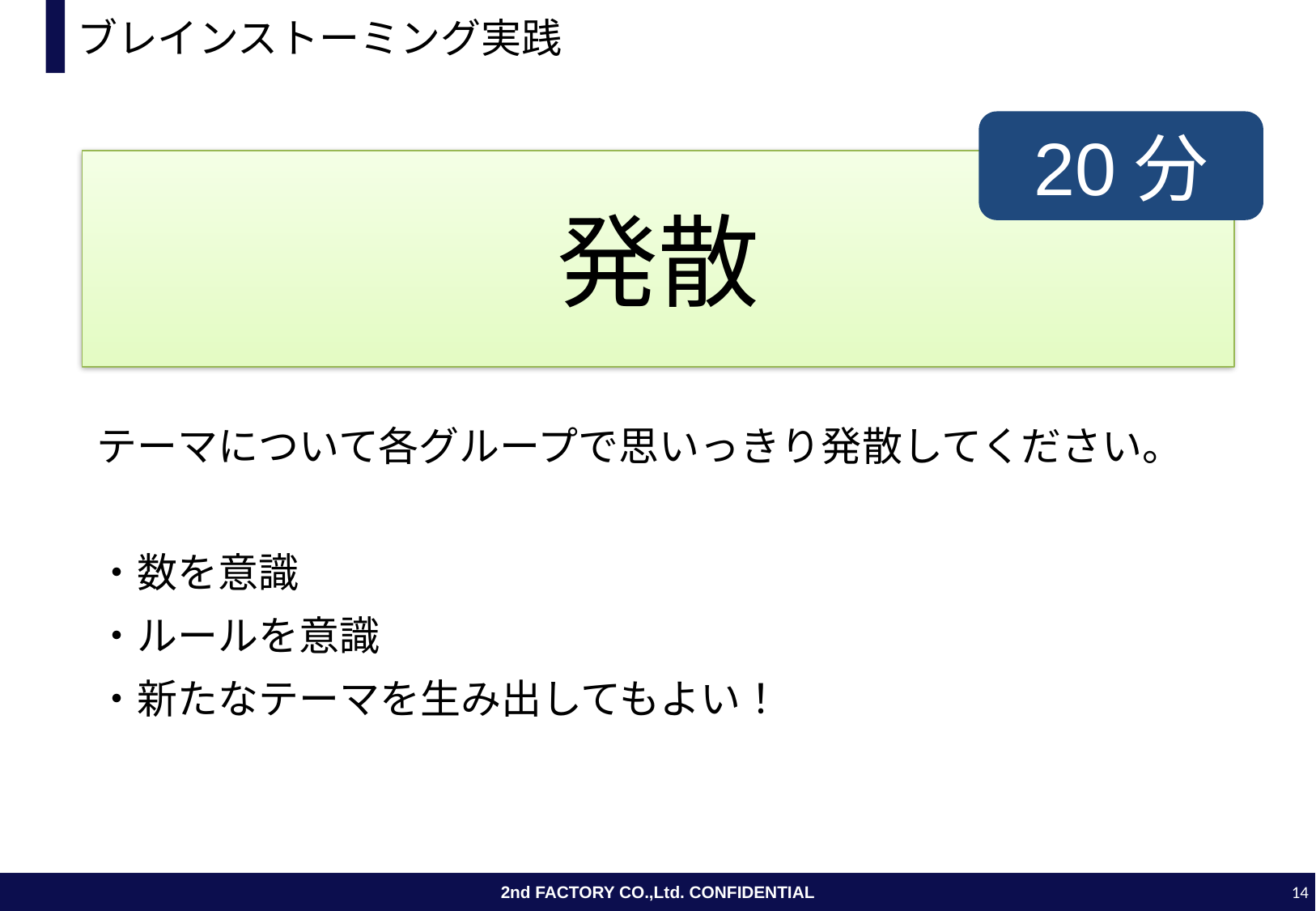

# ブレインストーミング実践
20分
発散
テーマについて各グループで思いっきり発散してください。

・数を意識
・ルールを意識
・新たなテーマを生み出してもよい！